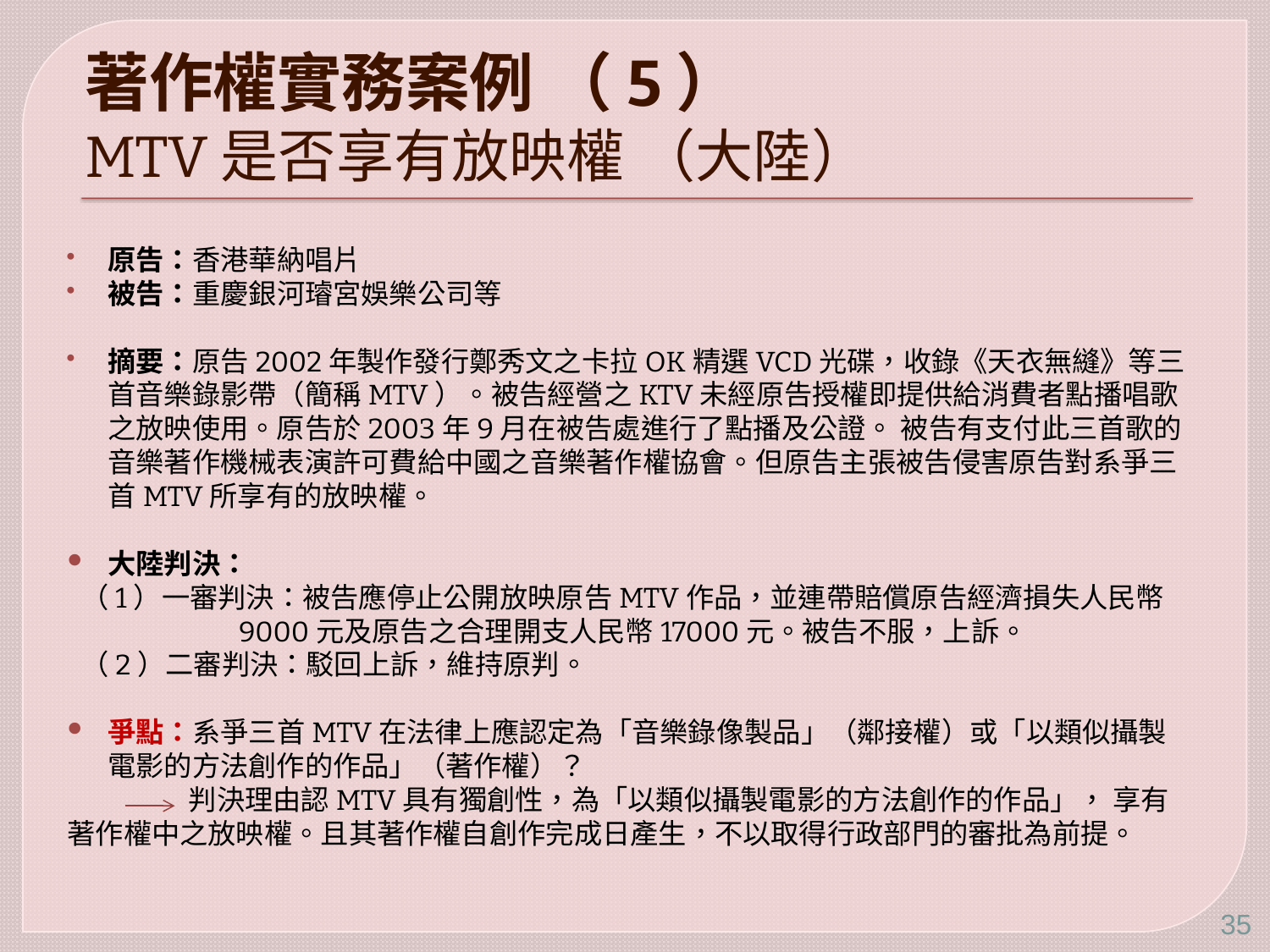

# 著作權實務案例 （5） MTV是否享有放映權 （大陸）
原告：香港華納唱片
被告：重慶銀河璿宮娛樂公司等

摘要：原告2002年製作發行鄭秀文之卡拉OK精選VCD光碟，收錄《天衣無縫》等三首音樂錄影帶（簡稱MTV）。被告經營之KTV未經原告授權即提供給消費者點播唱歌之放映使用。原告於2003年9月在被告處進行了點播及公證。 被告有支付此三首歌的音樂著作機械表演許可費給中國之音樂著作權協會。但原告主張被告侵害原告對系爭三首MTV所享有的放映權。

大陸判決：
 （1）一審判決：被告應停止公開放映原告MTV作品，並連帶賠償原告經濟損失人民幣
                              9000元及原告之合理開支人民幣17000元。被告不服，上訴。
 （2）二審判決：駁回上訴，維持原判。

爭點：系爭三首MTV在法律上應認定為「音樂錄像製品」（鄰接權）或「以類似攝製電影的方法創作的作品」（著作權）？
                  判決理由認MTV具有獨創性，為「以類似攝製電影的方法創作的作品」， 享有著作權中之放映權。且其著作權自創作完成日產生，不以取得行政部門的審批為前提。
35